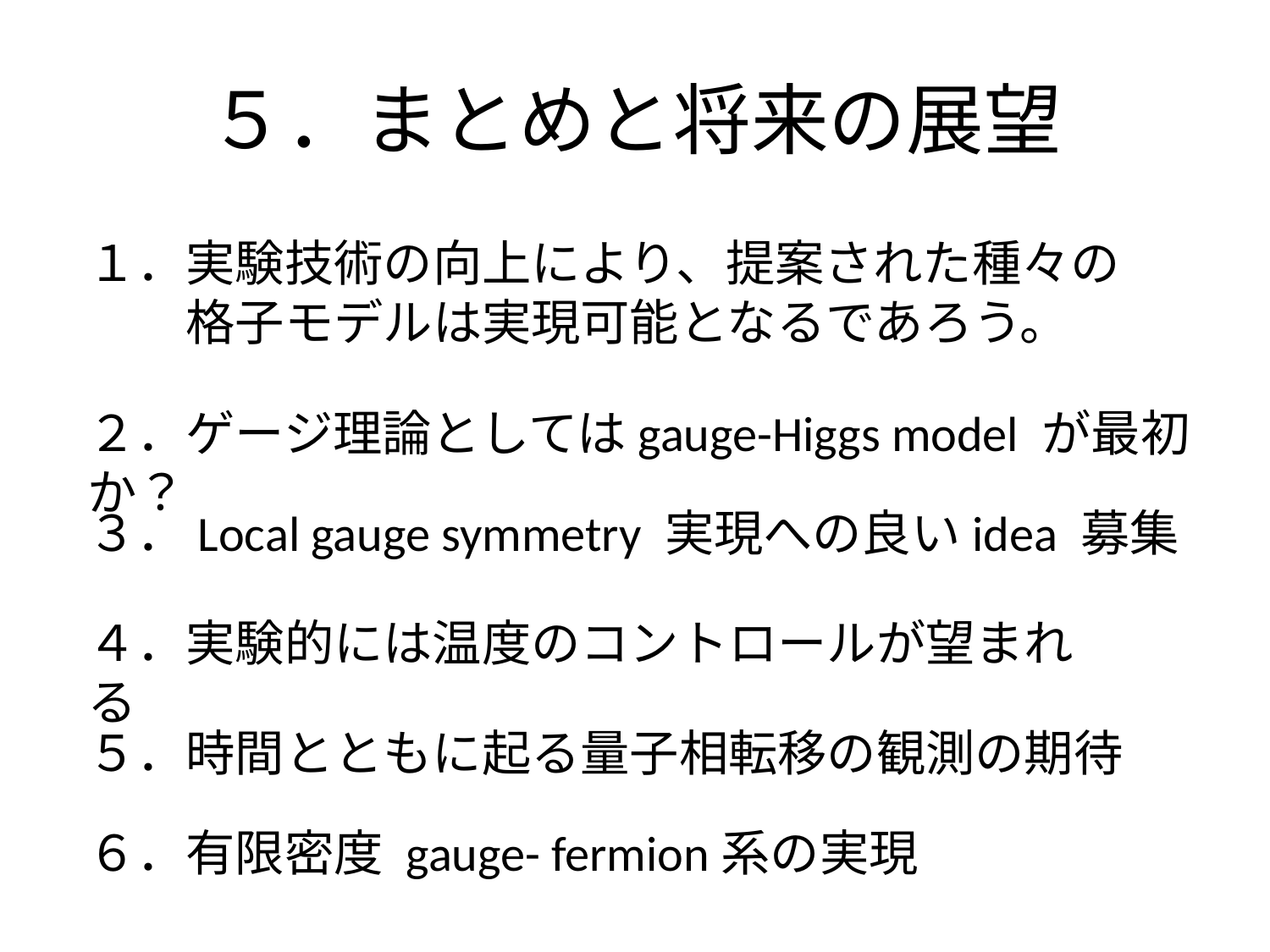

# ５．まとめと将来の展望
１．実験技術の向上により、提案された種々の
　　格子モデルは実現可能となるであろう。
２．ゲージ理論としてはgauge-Higgs model が最初か？
３．Local gauge symmetry 実現への良いidea 募集
４．実験的には温度のコントロールが望まれる
５．時間とともに起る量子相転移の観測の期待
６．有限密度 gauge- fermion系の実現